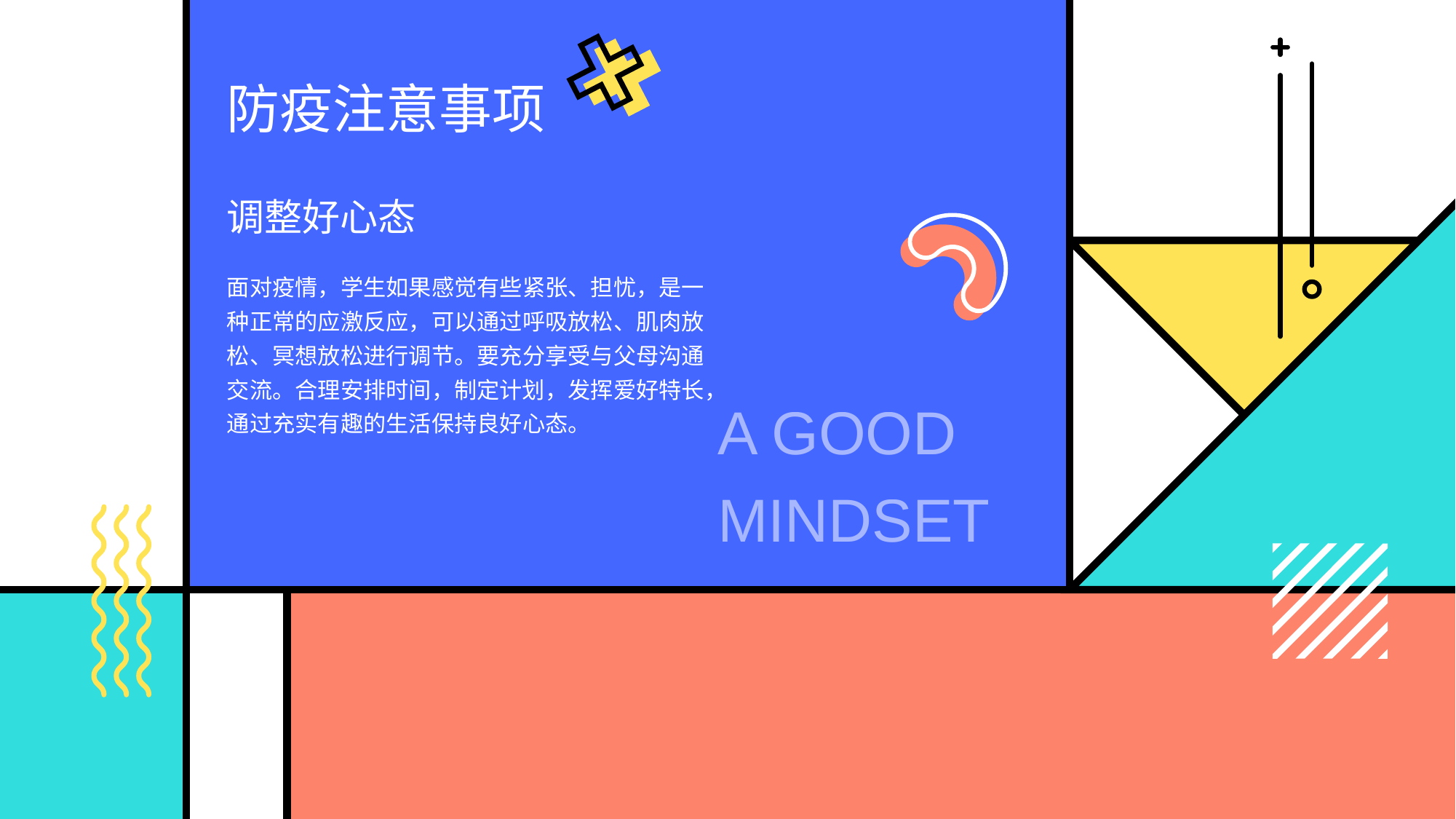

防疫注意事项
调整好心态

面对疫情，学生如果感觉有些紧张、担忧，是一种正常的应激反应，可以通过呼吸放松、肌肉放松、冥想放松进行调节。要充分享受与父母沟通交流。合理安排时间，制定计划，发挥爱好特长，通过充实有趣的生活保持良好心态。
A Good
Mindset